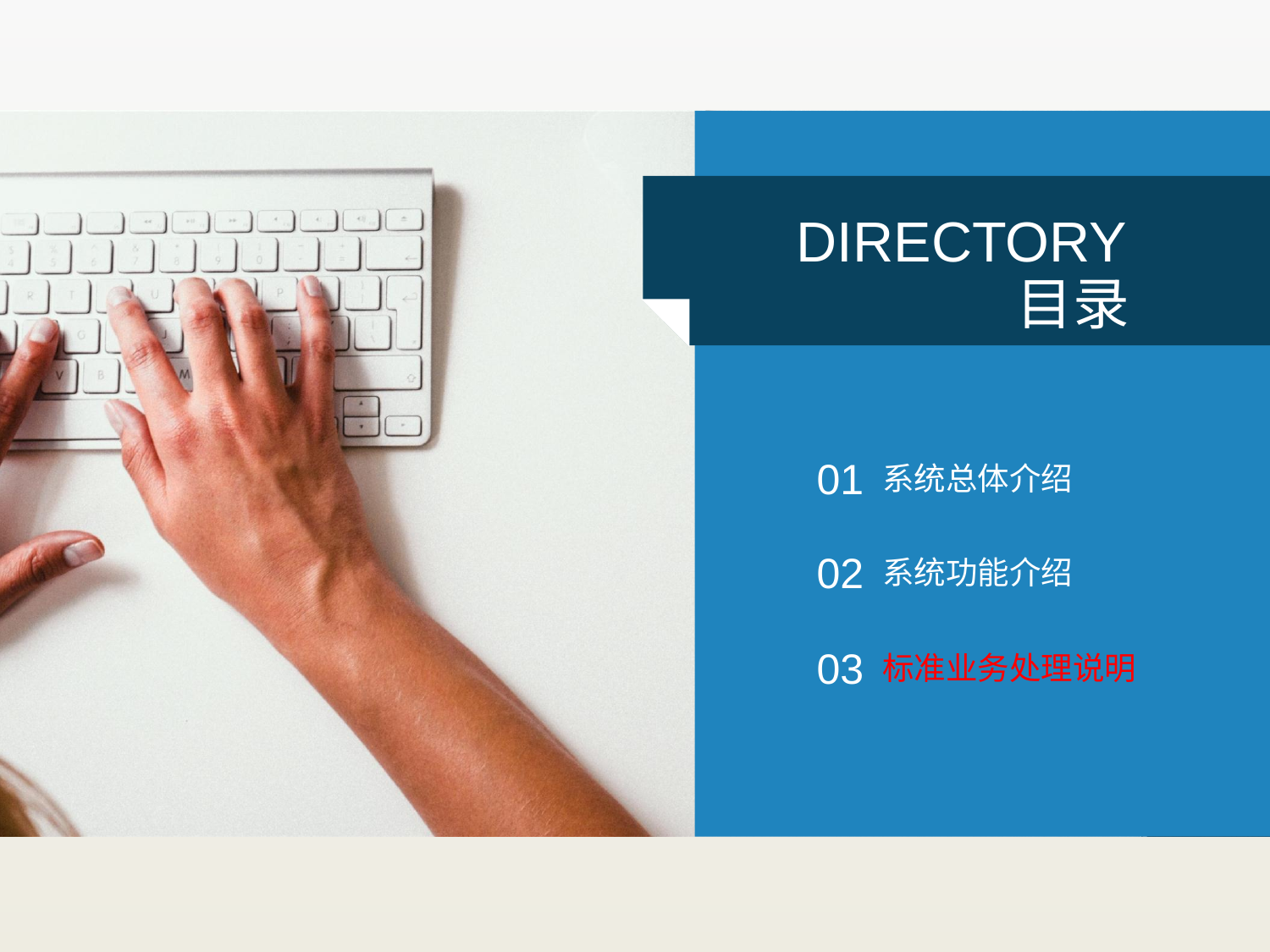

DIRECTORY
目录

01
系统总体介绍
02
系统功能介绍
03
标准业务处理说明